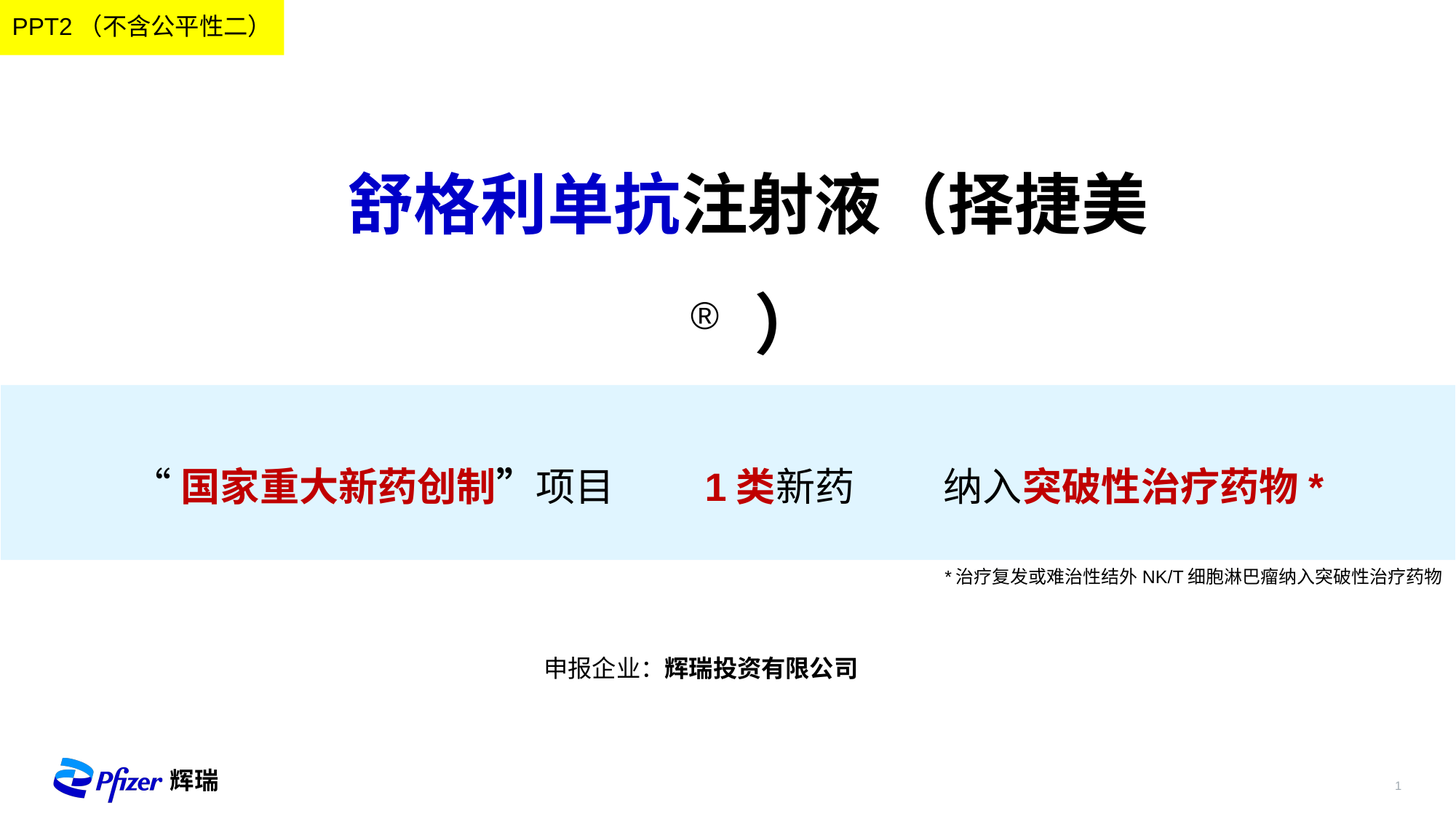

PPT2（不含公平性二）
舒格利单抗注射液（择捷美® ）

“国家重大新药创制”项目         1类新药          纳入突破性治疗药物*
*治疗复发或难治性结外NK/T细胞淋巴瘤纳入突破性治疗药物
申报企业：辉瑞投资有限公司